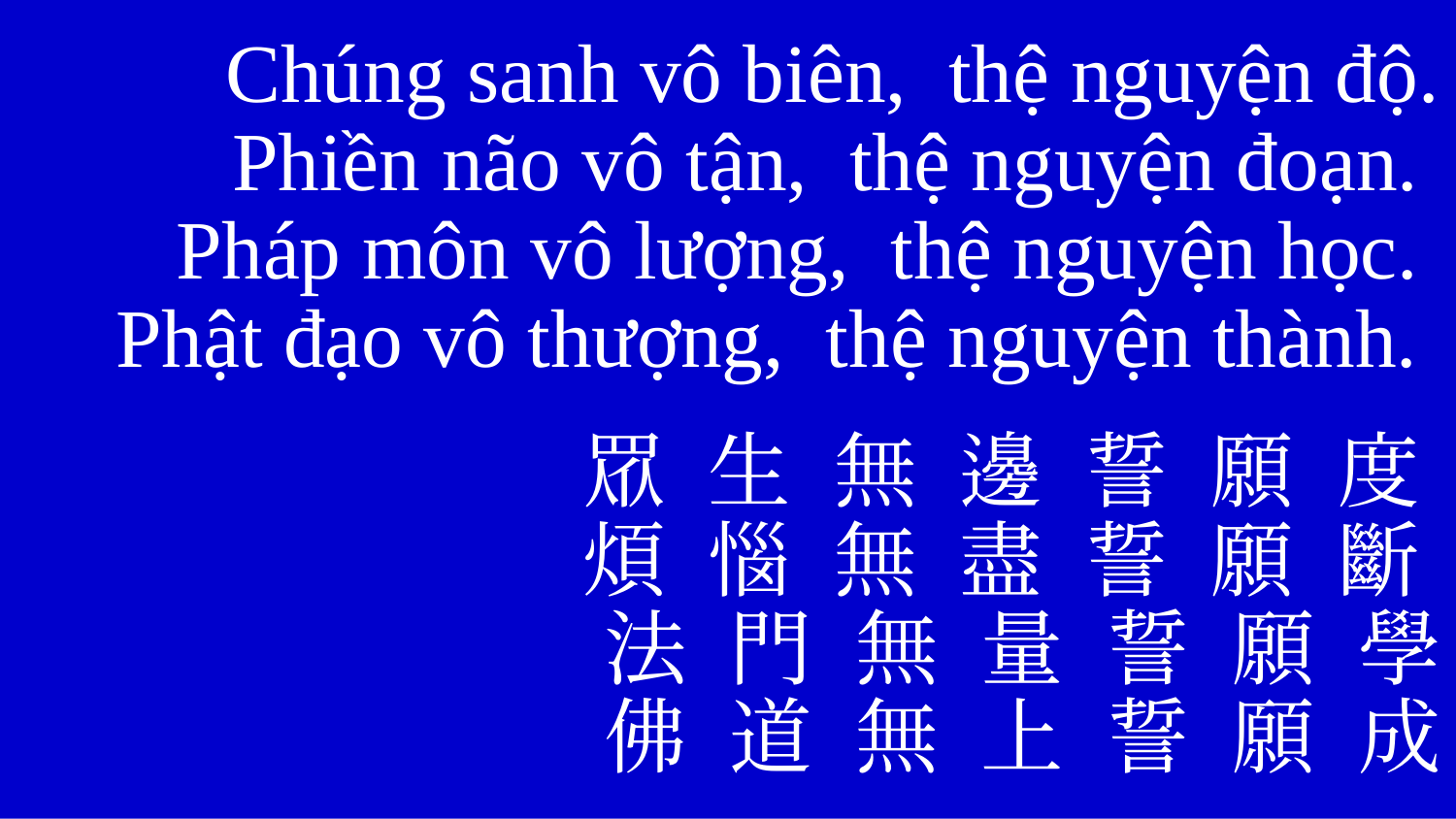

Chúng sanh vô biên,  thệ nguyện độ.
Phiền não vô tận,  thệ nguyện đoạn.
Pháp môn vô lượng,  thệ nguyện học.
Phật đạo vô thượng,  thệ nguyện thành.

眾  生  無  邊  誓  願  度
煩  惱  無  盡  誓  願  斷
法  門  無  量  誓  願  學
佛  道  無  上  誓  願  成